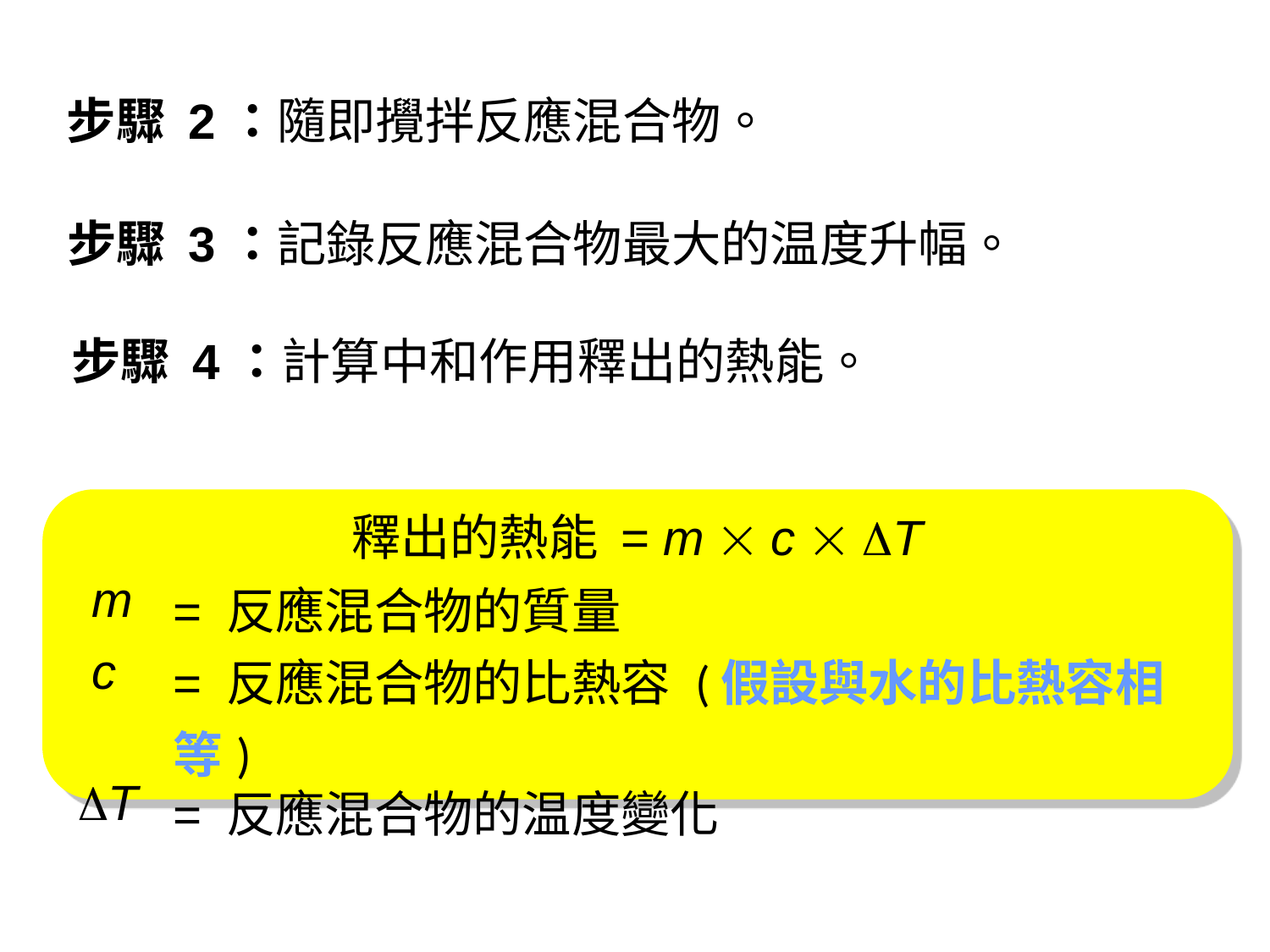

步驟 2：隨即攪拌反應混合物。
步驟 3：記錄反應混合物最大的温度升幅。
步驟 4：計算中和作用釋出的熱能。

釋出的熱能 = m × c × ΔT
| m | = 反應混合物的質量 |
| --- | --- |
| c | = 反應混合物的比熱容 (假設與水的比熱容相等) |
| ΔT | = 反應混合物的温度變化 |